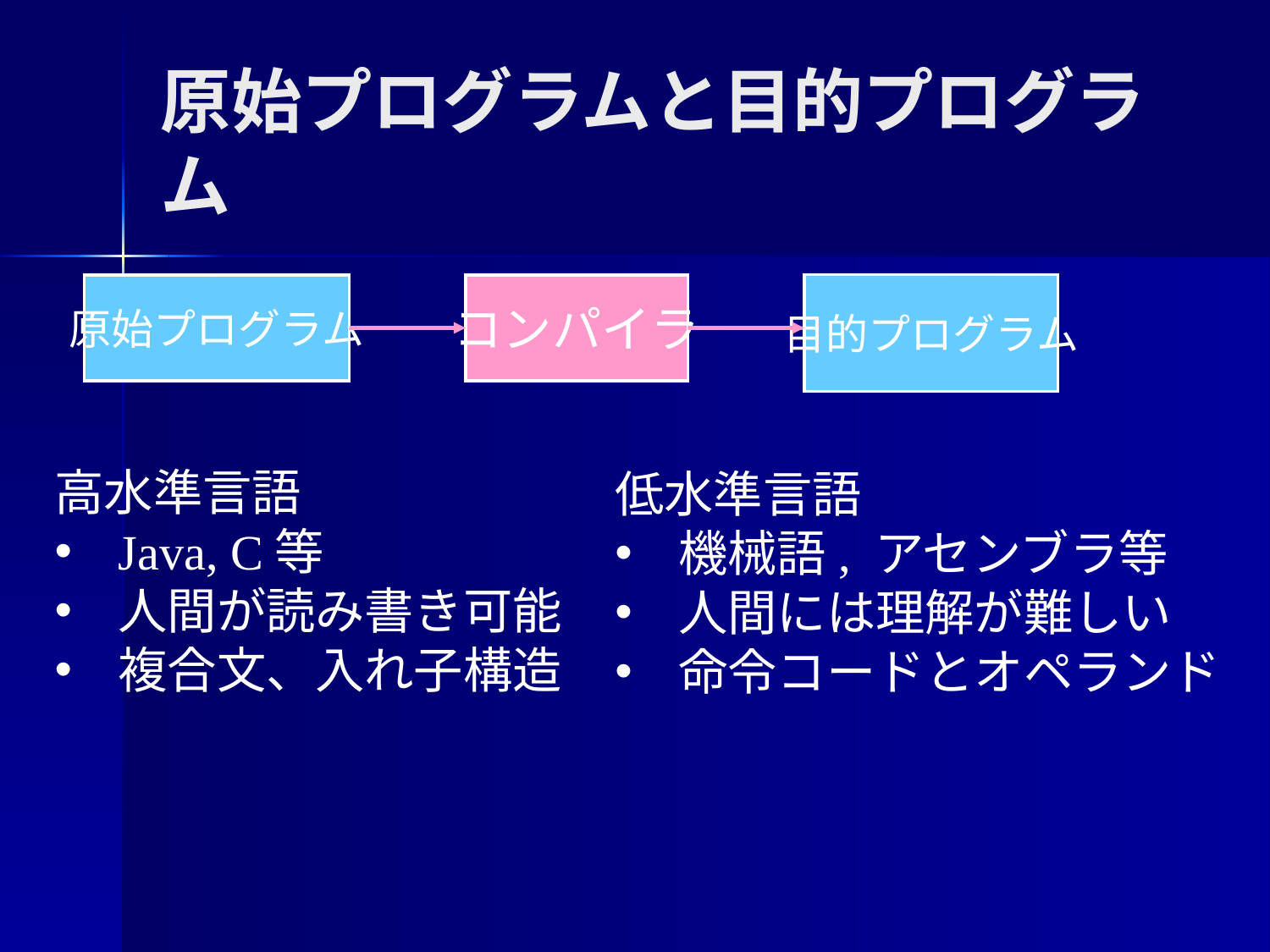

# 原始プログラムと目的プログラム
原始プログラム
コンパイラ

目的プログラム

高水準言語
Java, C等
人間が読み書き可能
複合文、入れ子構造
低水準言語
機械語, アセンブラ等
人間には理解が難しい
命令コードとオペランド